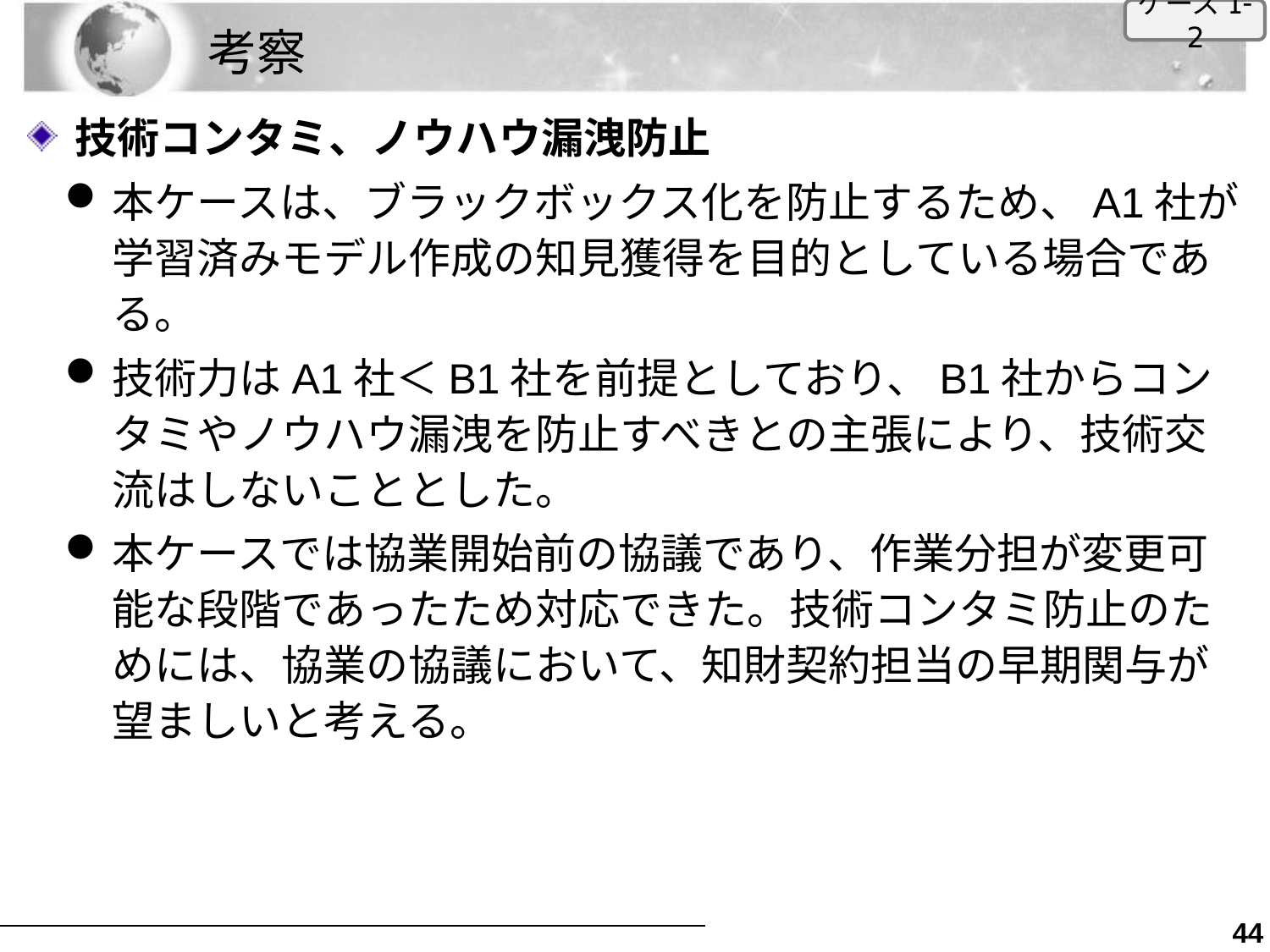

ケース1-2
# 考察
技術コンタミ、ノウハウ漏洩防止
本ケースは、ブラックボックス化を防止するため、A1社が学習済みモデル作成の知見獲得を目的としている場合である。
技術力はA1社＜B1社を前提としており、B1社からコンタミやノウハウ漏洩を防止すべきとの主張により、技術交流はしないこととした。
本ケースでは協業開始前の協議であり、作業分担が変更可能な段階であったため対応できた。技術コンタミ防止のためには、協業の協議において、知財契約担当の早期関与が望ましいと考える。

44